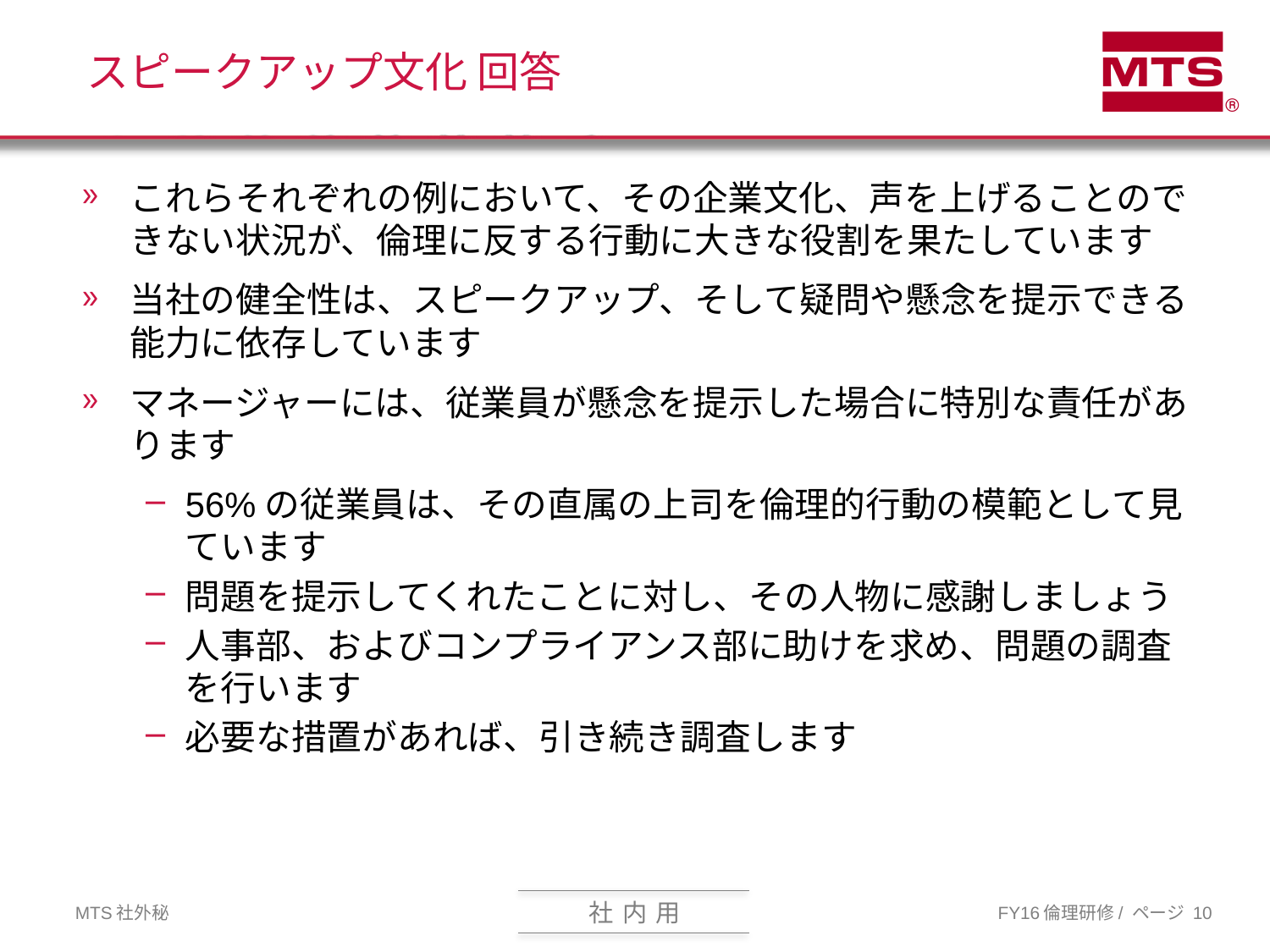

# スピークアップ文化 回答
これらそれぞれの例において、その企業文化、声を上げることのできない状況が、倫理に反する行動に大きな役割を果たしています
当社の健全性は、スピークアップ、そして疑問や懸念を提示できる能力に依存しています
マネージャーには、従業員が懸念を提示した場合に特別な責任があります
56%の従業員は、その直属の上司を倫理的行動の模範として見ています
問題を提示してくれたことに対し、その人物に感謝しましょう
人事部、およびコンプライアンス部に助けを求め、問題の調査を行います
必要な措置があれば、引き続き調査します